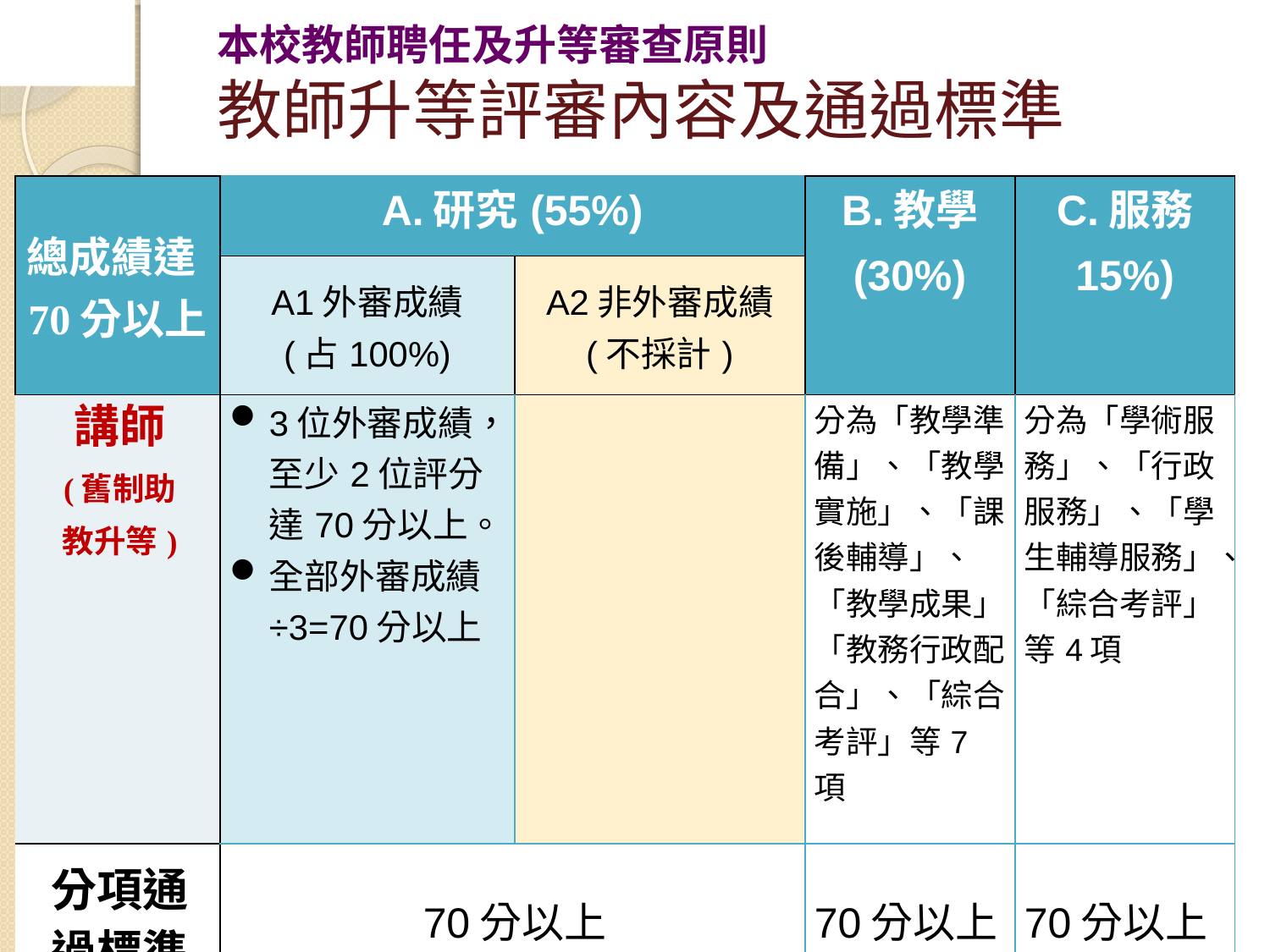

本校教師聘任及升等審查原則
教師升等評審內容及通過標準
| 總成績達70分以上 | A.研究(55%) |  | B.教學 (30%) | C.服務 15%) |
| --- | --- | --- | --- | --- |
|  | A1外審成績 (占100%) | A2非外審成績 (不採計) |  |  |
| 講師 (舊制助 教升等) | 3位外審成績，至少2位評分達70分以上。 全部外審成績÷3=70分以上 |  | 分為「教學準備」、「教學實施」、「課後輔導」、「教學成果」、「教務行政配合」、「綜合考評」等7項 | 分為「學術服務」、「行政服務」、「學生輔導服務」、「綜合考評」等4項 |
| 分項通過標準 | 70分以上 |  | 70分以上 | 70分以上 |